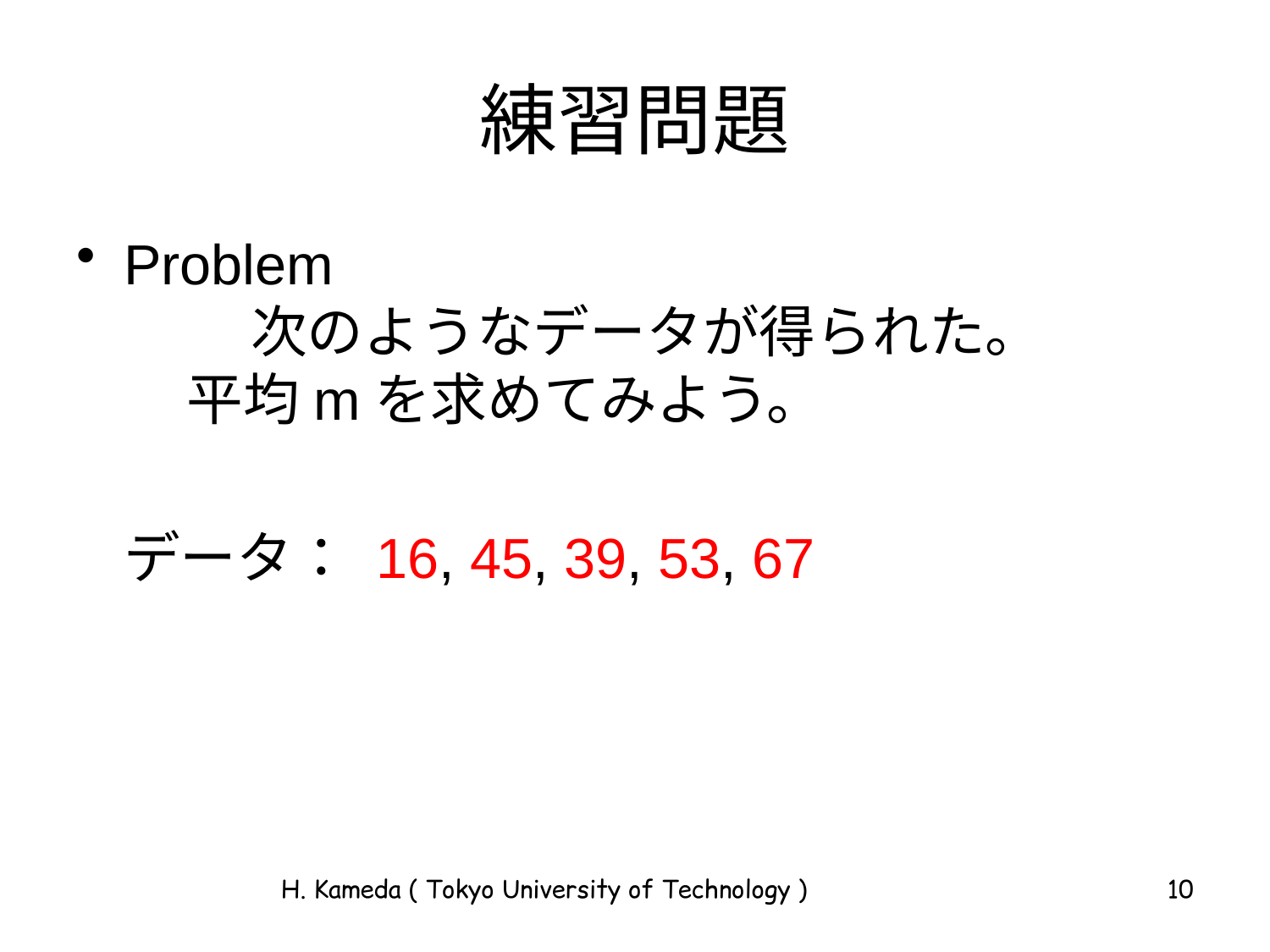

# 練習問題
Problem
	次のようなデータが得られた。
     平均mを求めてみよう。

	データ： 16, 45, 39, 53, 67
H. Kameda ( Tokyo University of Technology )
10